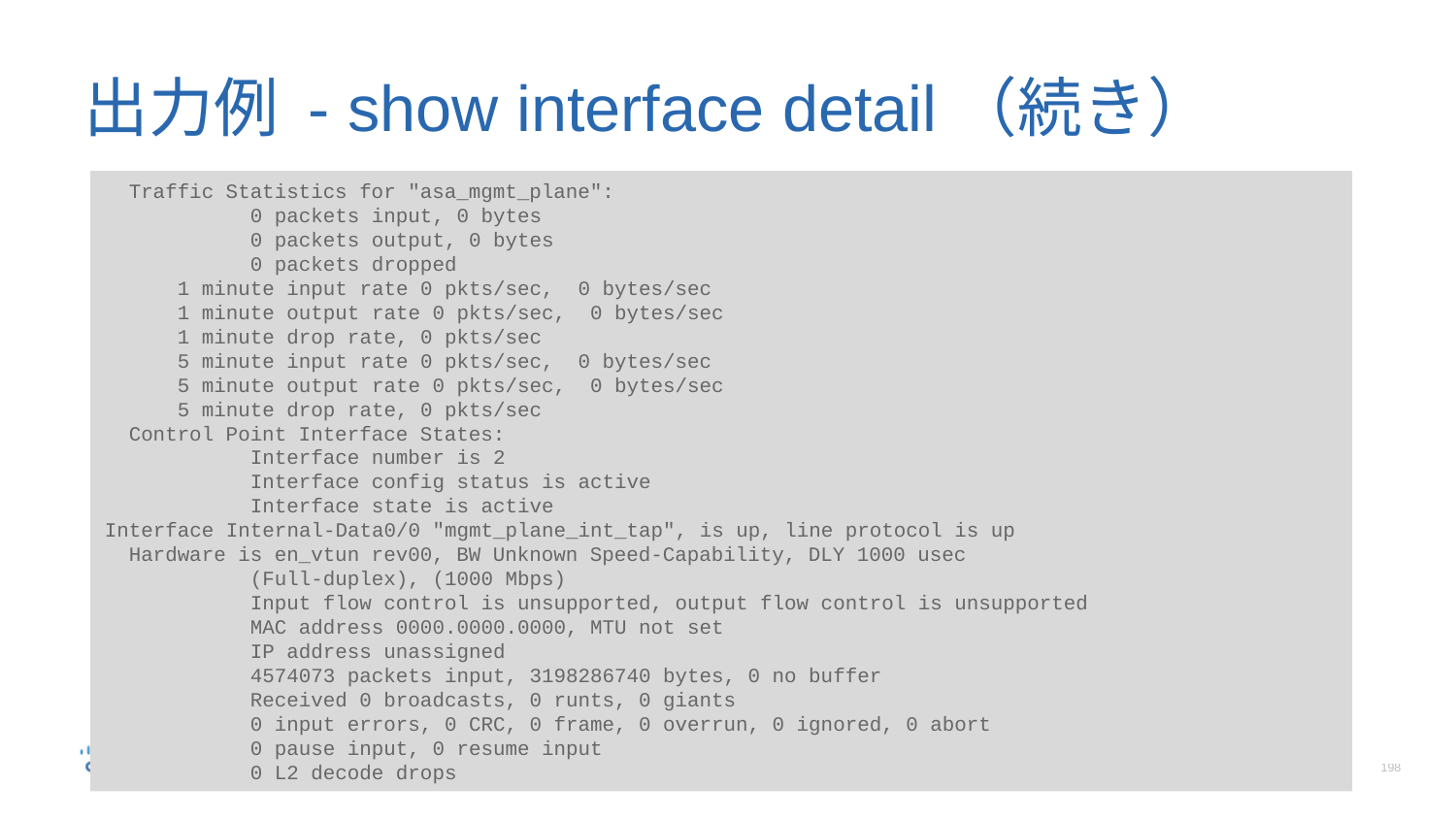

# 出力例 - show interface detail（続き）
  Traffic Statistics for "asa_mgmt_plane":
	0 packets input, 0 bytes
	0 packets output, 0 bytes
	0 packets dropped
      1 minute input rate 0 pkts/sec,  0 bytes/sec
      1 minute output rate 0 pkts/sec,  0 bytes/sec
      1 minute drop rate, 0 pkts/sec
      5 minute input rate 0 pkts/sec,  0 bytes/sec
      5 minute output rate 0 pkts/sec,  0 bytes/sec
      5 minute drop rate, 0 pkts/sec
  Control Point Interface States:
	Interface number is 2
	Interface config status is active
	Interface state is active
Interface Internal-Data0/0 "mgmt_plane_int_tap", is up, line protocol is up
  Hardware is en_vtun rev00, BW Unknown Speed-Capability, DLY 1000 usec
	(Full-duplex), (1000 Mbps)
	Input flow control is unsupported, output flow control is unsupported
	MAC address 0000.0000.0000, MTU not set
	IP address unassigned
	4574073 packets input, 3198286740 bytes, 0 no buffer
	Received 0 broadcasts, 0 runts, 0 giants
	0 input errors, 0 CRC, 0 frame, 0 overrun, 0 ignored, 0 abort
	0 pause input, 0 resume input
	0 L2 decode drops